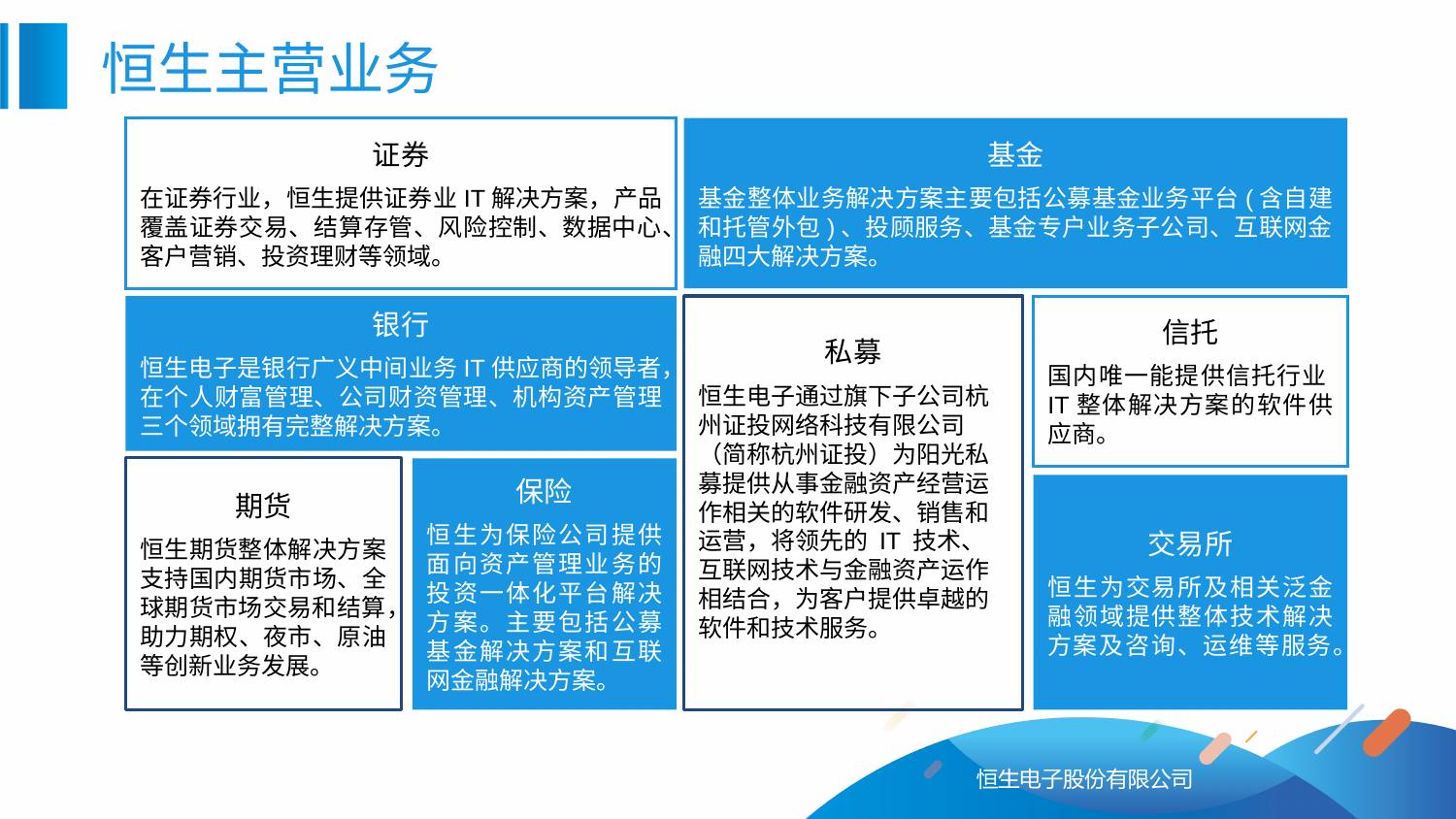

恒生主营业务
证券
在证券行业，恒生提供证券业IT解决方案，产品覆盖证券交易、结算存管、风险控制、数据中心、客户营销、投资理财等领域。
基金
基金整体业务解决方案主要包括公募基金业务平台(含自建和托管外包)、投顾服务、基金专户业务子公司、互联网金融四大解决方案。
银行
恒生电子是银行广义中间业务IT供应商的领导者，在个人财富管理、公司财资管理、机构资产管理三个领域拥有完整解决方案。
私募
恒生电子通过旗下子公司杭州证投网络科技有限公司（简称杭州证投）为阳光私募提供从事金融资产经营运作相关的软件研发、销售和运营，将领先的 IT 技术、互联网技术与金融资产运作相结合，为客户提供卓越的软件和技术服务。

信托
国内唯一能提供信托行业IT整体解决方案的软件供应商。

期货
恒生期货整体解决方案支持国内期货市场、全球期货市场交易和结算，助力期权、夜市、原油等创新业务发展。
保险
恒生为保险公司提供面向资产管理业务的投资一体化平台解决方案。主要包括公募基金解决方案和互联网金融解决方案。
交易所
恒生为交易所及相关泛金融领域提供整体技术解决方案及咨询、运维等服务。